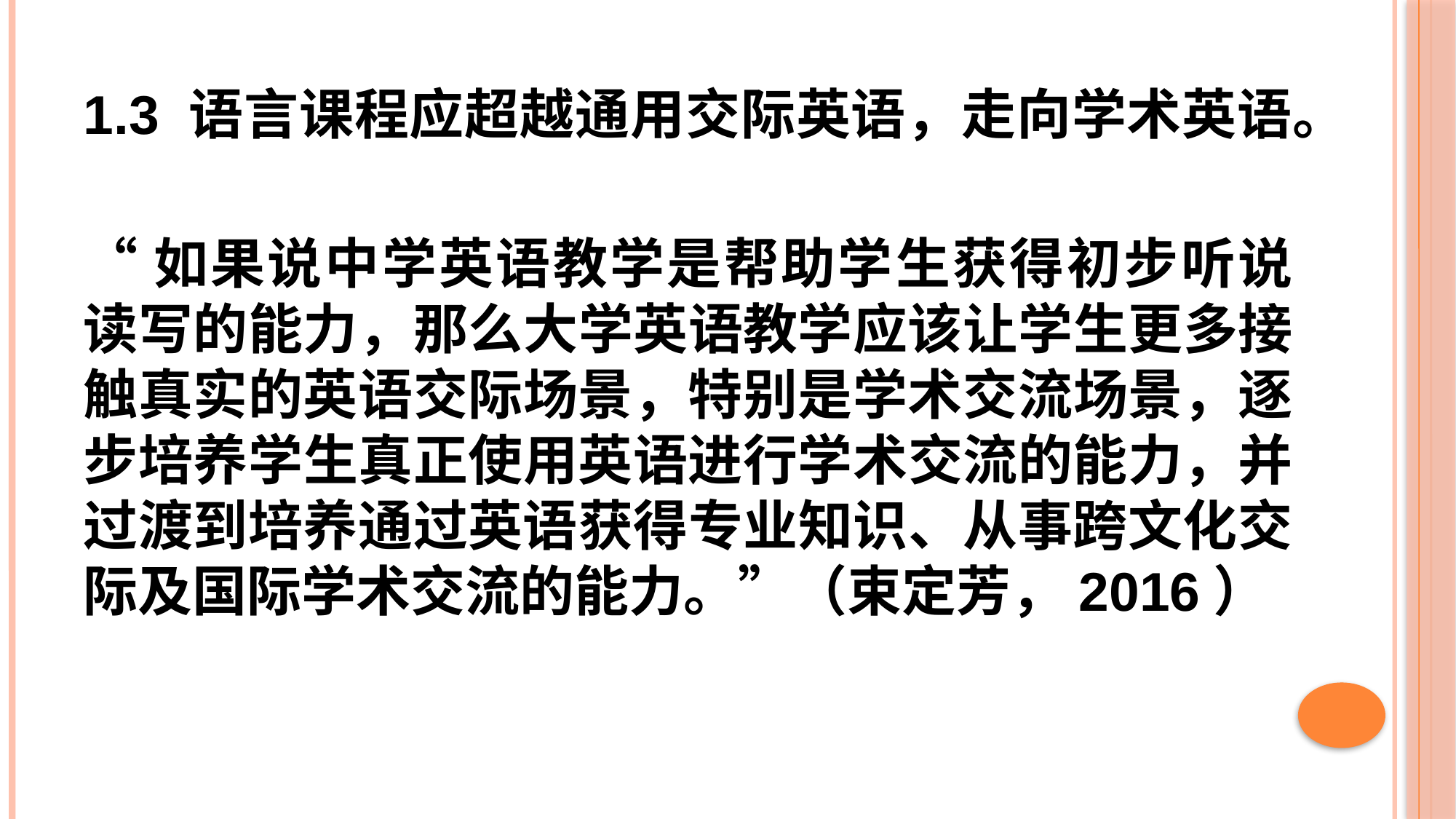

1.3 语言课程应超越通用交际英语，走向学术英语。

“如果说中学英语教学是帮助学生获得初步听说读写的能力，那么大学英语教学应该让学生更多接触真实的英语交际场景，特别是学术交流场景，逐步培养学生真正使用英语进行学术交流的能力，并过渡到培养通过英语获得专业知识、从事跨文化交际及国际学术交流的能力。”（束定芳，2016）